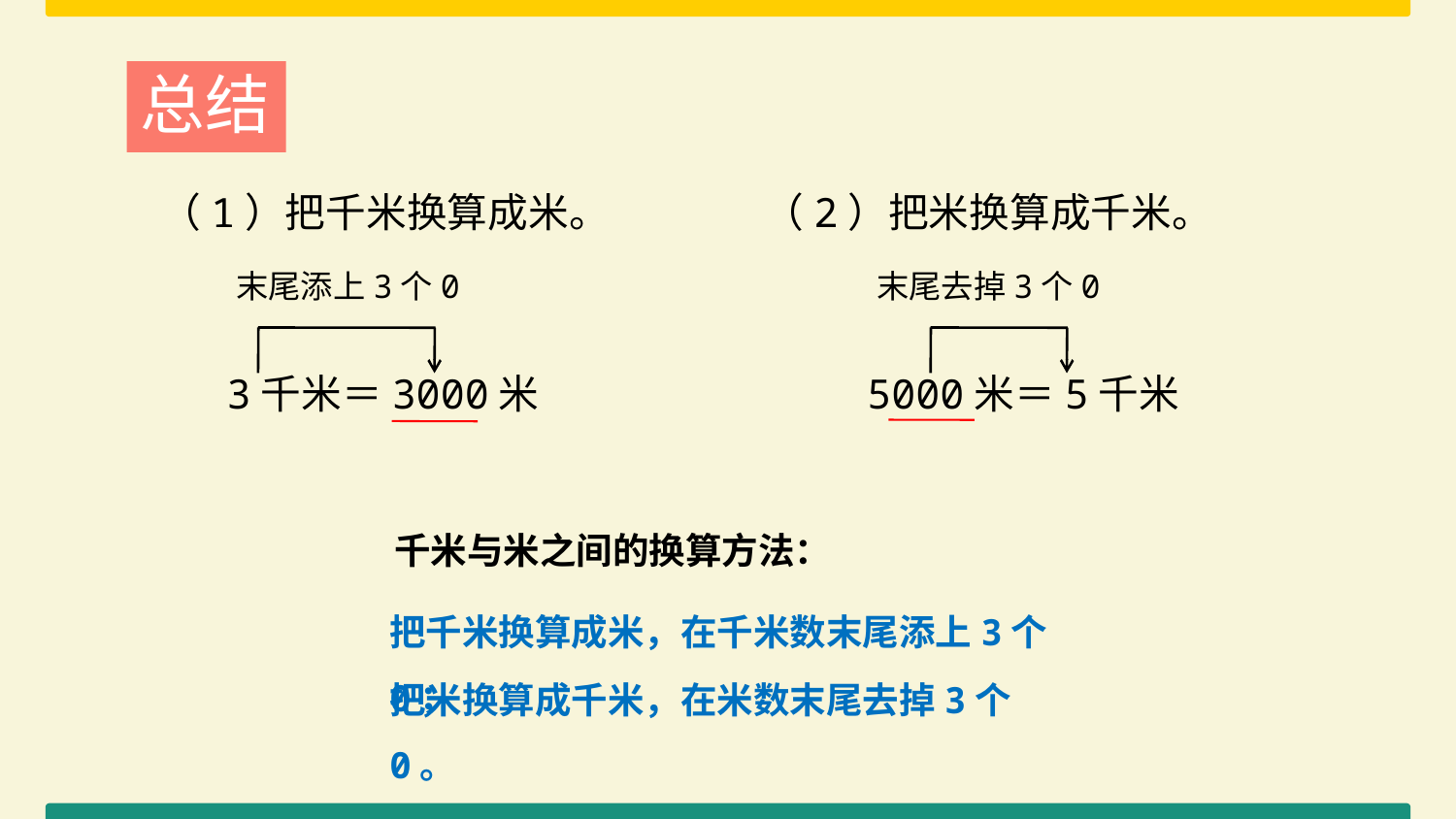

总结

（1）把千米换算成米。
（2）把米换算成千米。
末尾添上3个0
末尾去掉3个0
3千米＝3000米
5000米＝5千米
千米与米之间的换算方法：
把千米换算成米，在千米数末尾添上3个0；
把米换算成千米，在米数末尾去掉3个0。